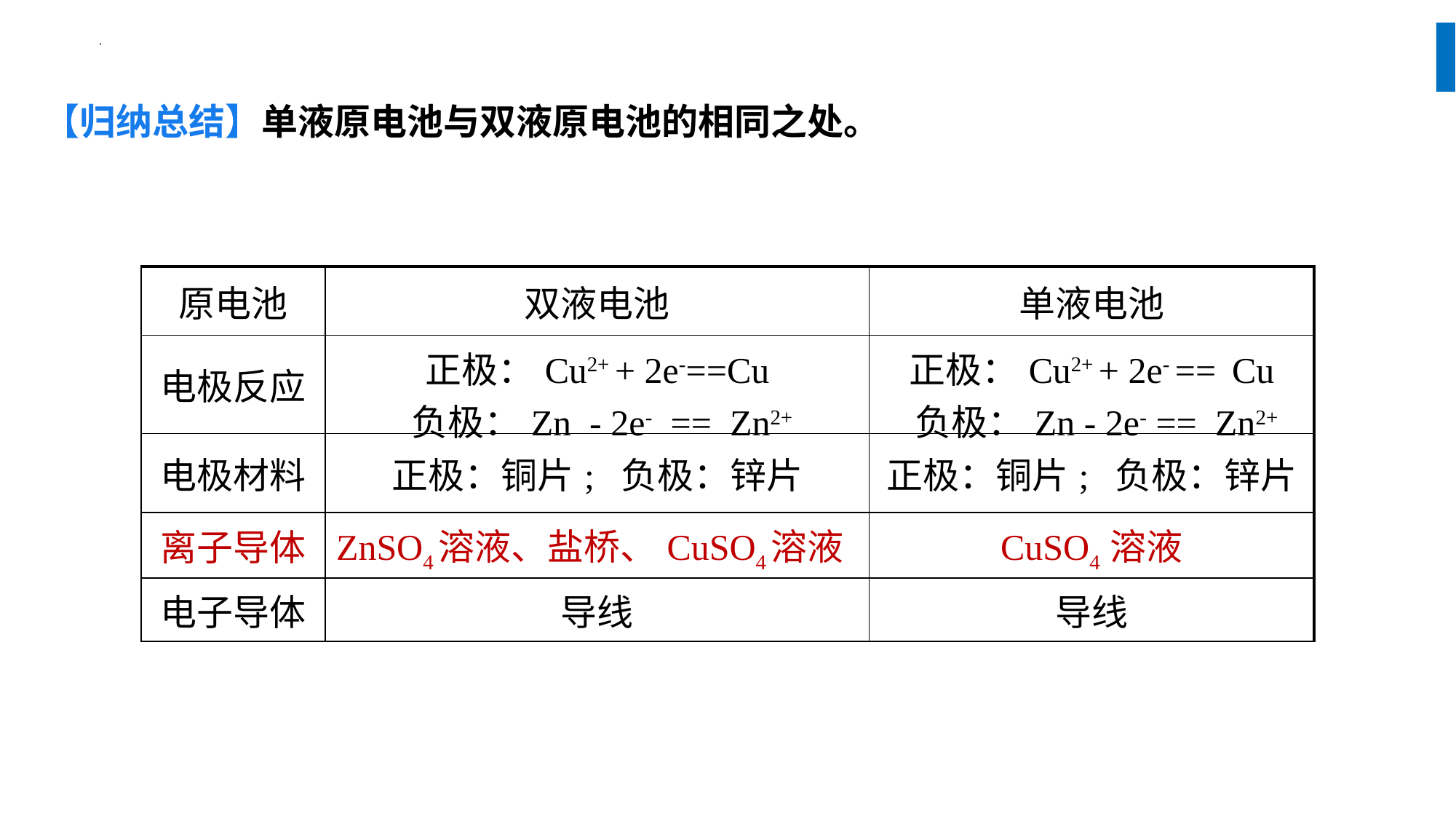

【归纳总结】单液原电池与双液原电池的相同之处。
| 原电池 | 双液电池 | 单液电池 |
| --- | --- | --- |
| 电极反应 | 正极：Cu2+ + 2e-==Cu 负极：Zn - 2e- == Zn2+ | 正极：Cu2+ + 2e- == Cu 负极：Zn - 2e- == Zn2+ |
| 电极材料 | 正极：铜片; 负极：锌片 | 正极：铜片; 负极：锌片 |
| 离子导体 | ZnSO4溶液、盐桥、CuSO4溶液 | CuSO4 溶液 |
| 电子导体 | 导线 | 导线 |